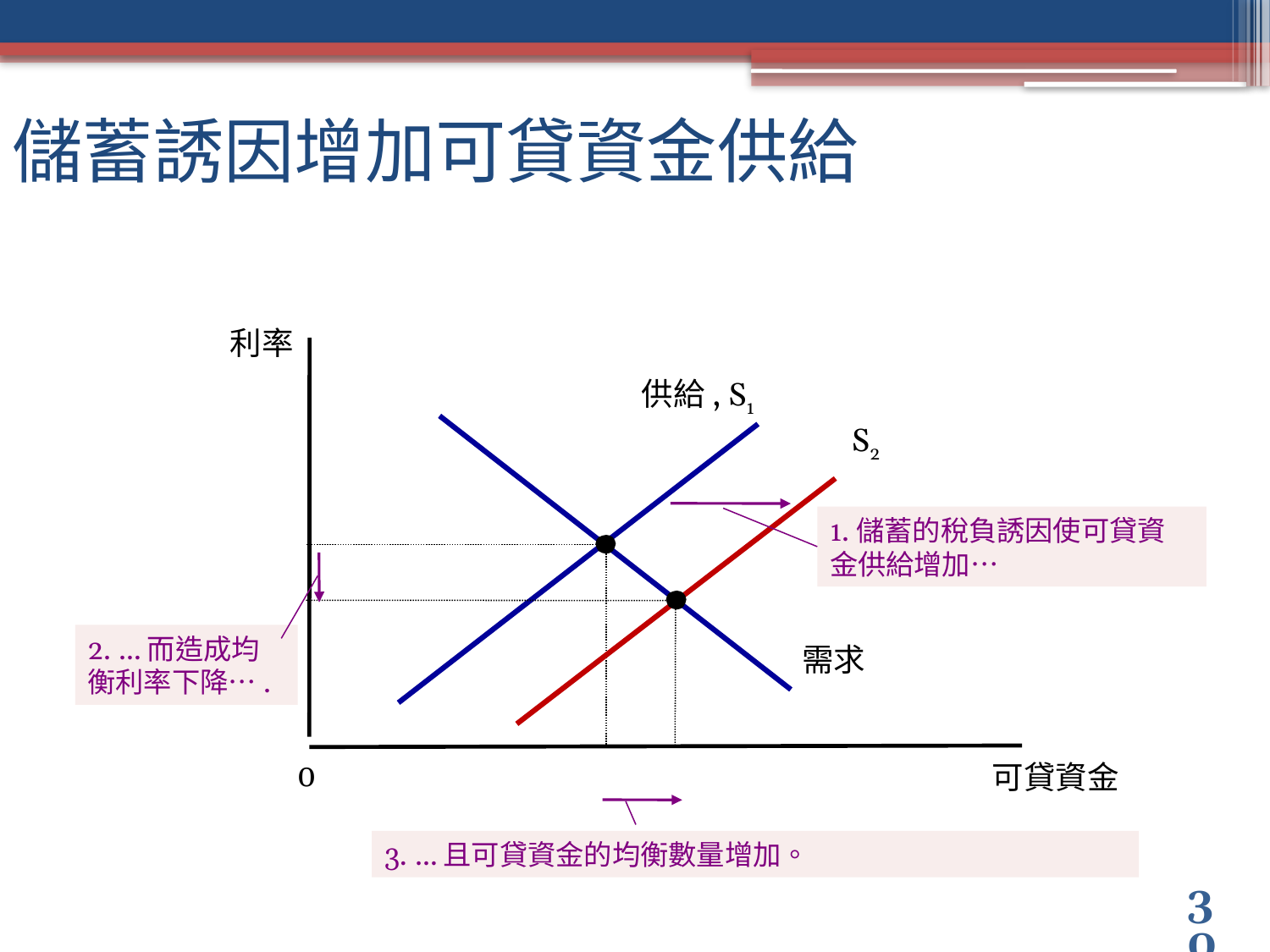

# 儲蓄誘因增加可貸資金供給

利率

供給, S1
S2
需求
1.儲蓄的稅負誘因使可貸資金供給增加…

2. …而造成均衡利率下降….

0
可貸資金
3. …且可貸資金的均衡數量增加。
30